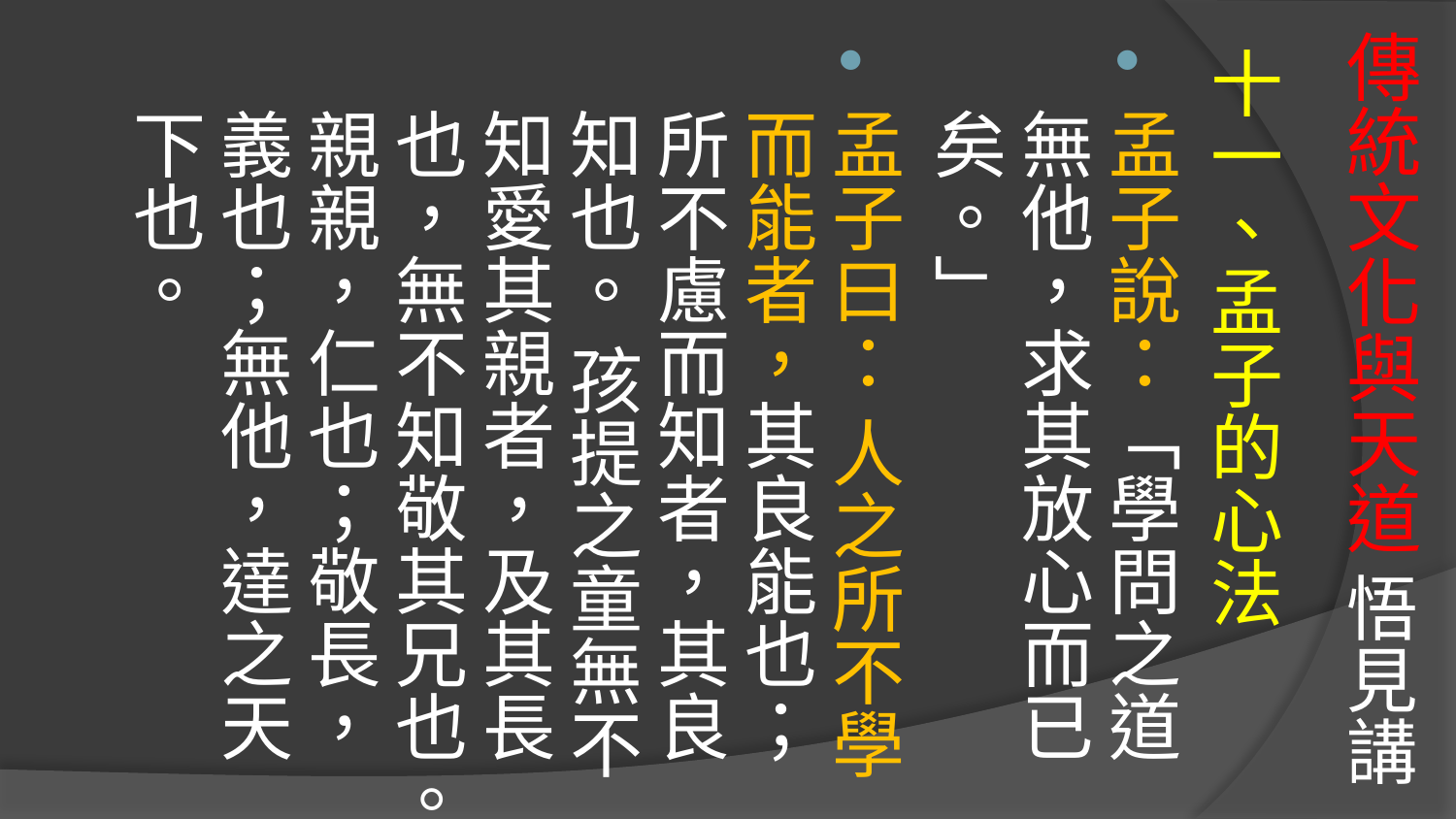

# 傳統文化與天道 悟見講
十一、孟子的心法
孟子說：「學問之道無他，求其放心而已矣。」
孟子曰： 人之所不學而能者，其良能也；所不慮而知者，其良知也。 孩提之童無不知愛其親者，及其長也，無不知敬其兄也。親親，仁也；敬長，義也；無他，達之天下也。